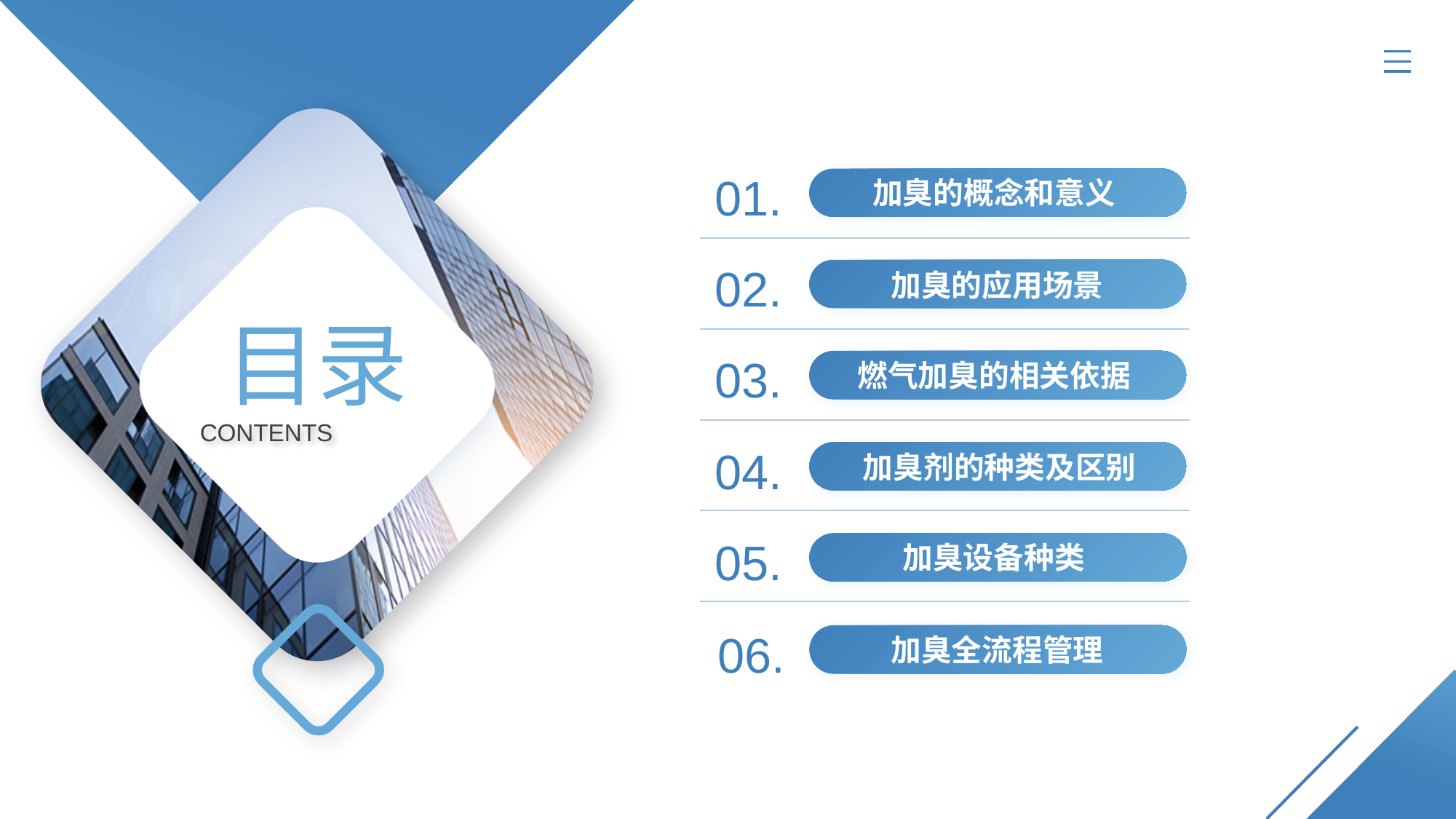

PPT模板 http://www.1ppt.com/moban/

01.
加臭的概念和意义

02.
加臭的应用场景

03.
燃气加臭的相关依据

04.
加臭剂的种类及区别

05.
加臭设备种类

目录
CONTENTS
06.

加臭全流程管理